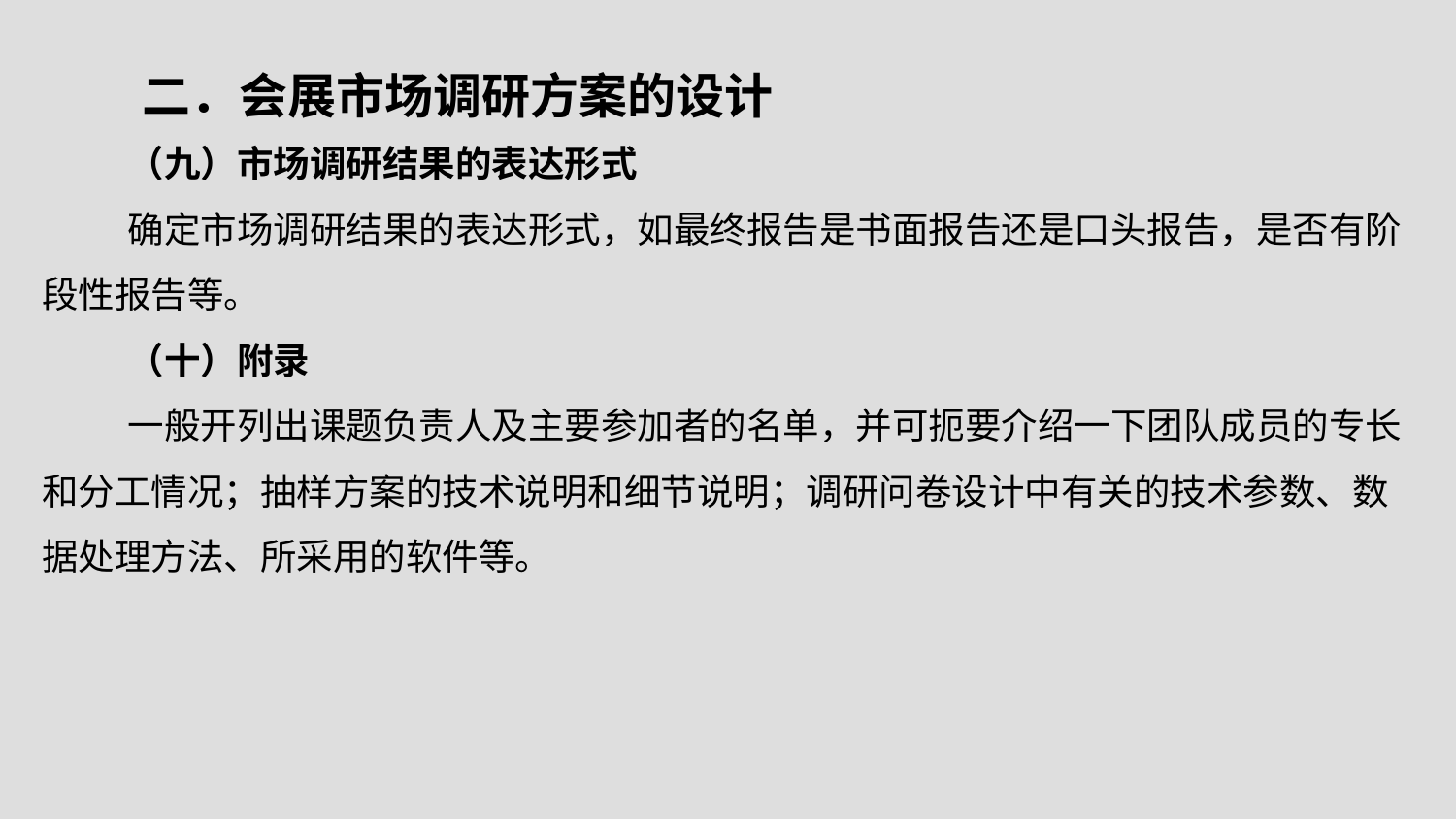

# 二．会展市场调研方案的设计
（九）市场调研结果的表达形式
确定市场调研结果的表达形式，如最终报告是书面报告还是口头报告，是否有阶段性报告等。
（十）附录
一般开列出课题负责人及主要参加者的名单，并可扼要介绍一下团队成员的专长和分工情况；抽样方案的技术说明和细节说明；调研问卷设计中有关的技术参数、数据处理方法、所采用的软件等。